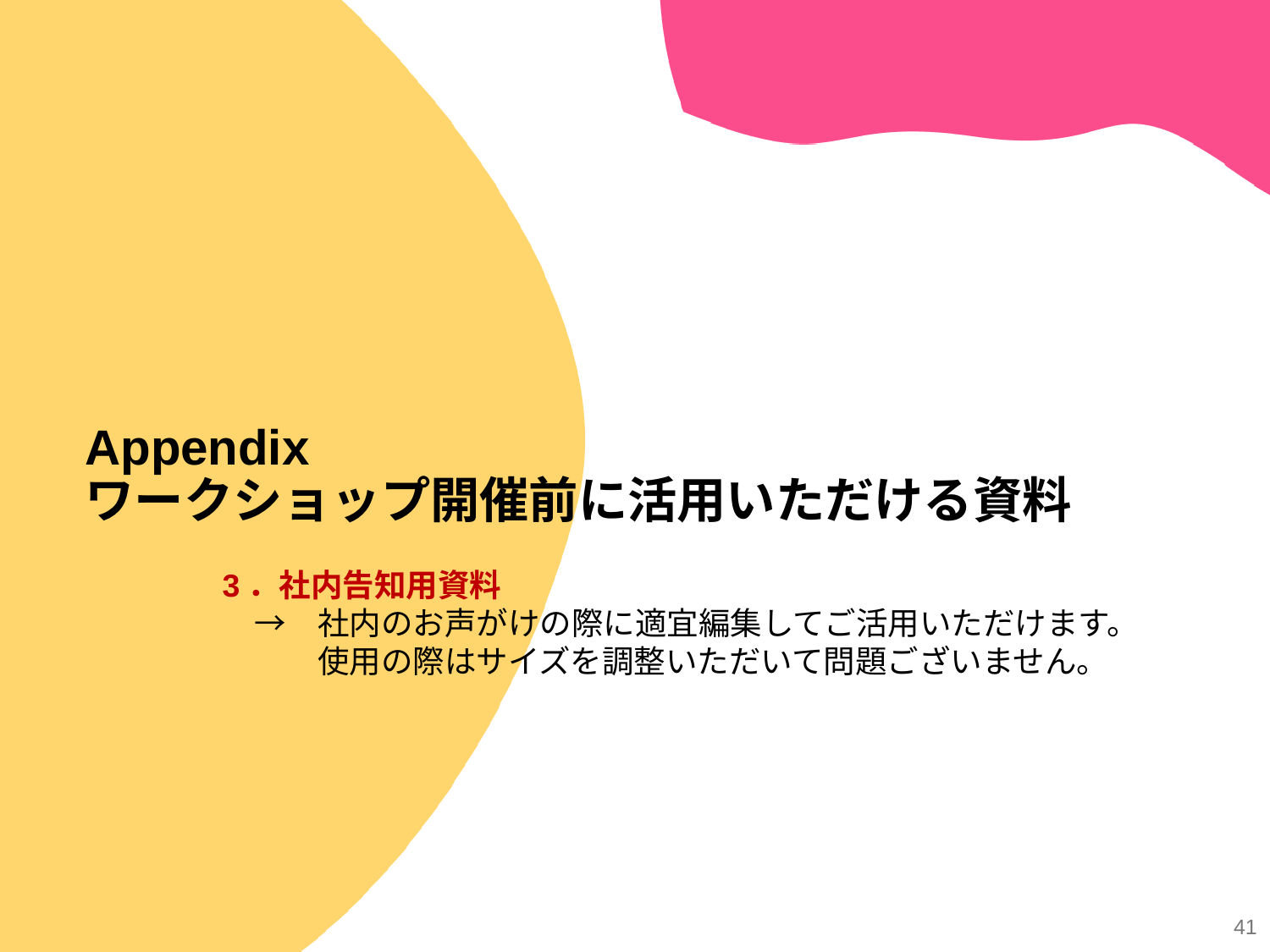

# Appendix ワークショップ開催前に活用いただける資料
3．社内告知用資料
　→　社内のお声がけの際に適宜編集してご活用いただけます。
　　　使用の際はサイズを調整いただいて問題ございません。
41